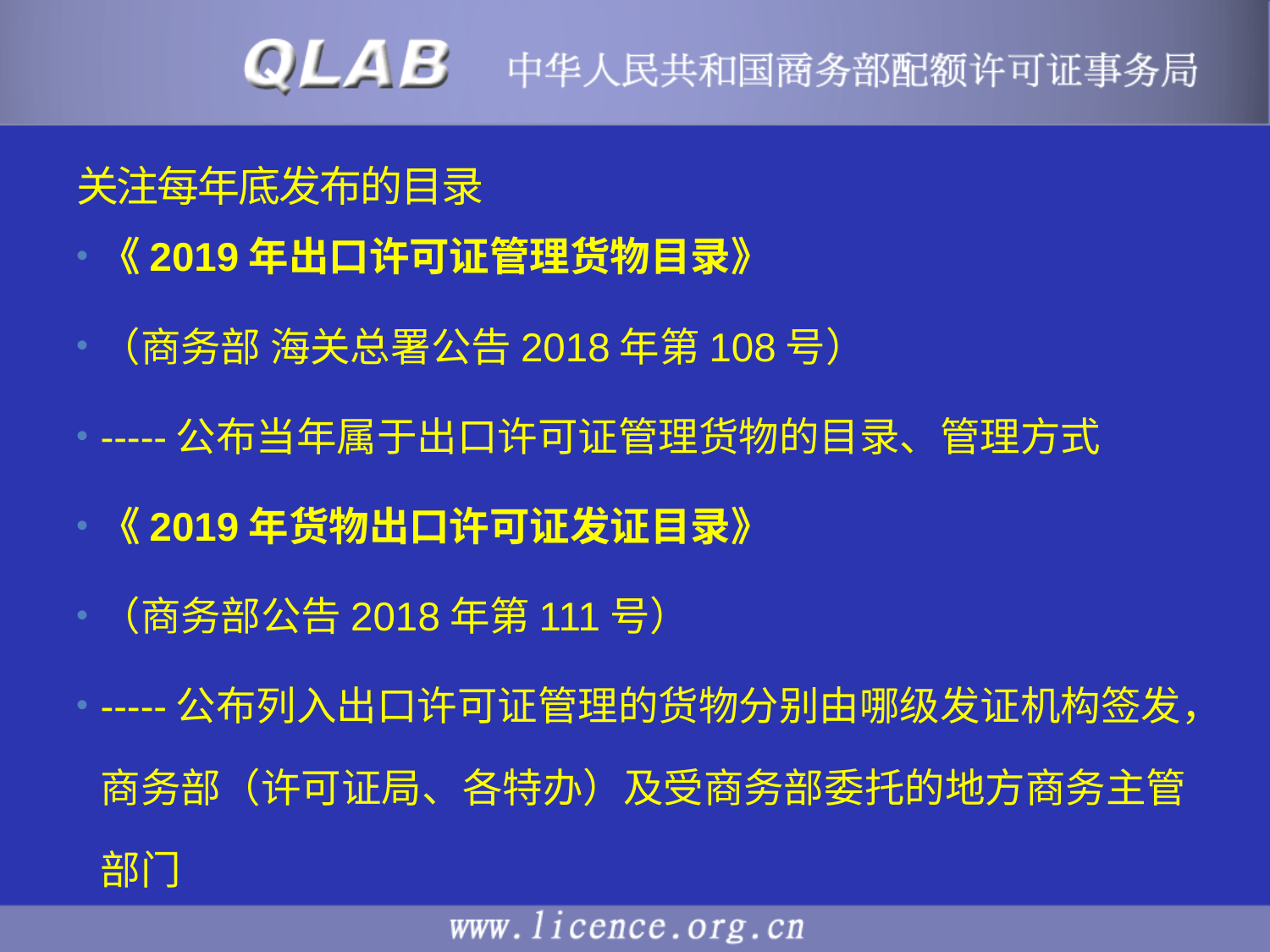

# 关注每年底发布的目录
《2019年出口许可证管理货物目录》
（商务部 海关总署公告2018年第108号）
-----公布当年属于出口许可证管理货物的目录、管理方式
《2019年货物出口许可证发证目录》
（商务部公告2018年第111号）
-----公布列入出口许可证管理的货物分别由哪级发证机构签发，商务部（许可证局、各特办）及受商务部委托的地方商务主管部门